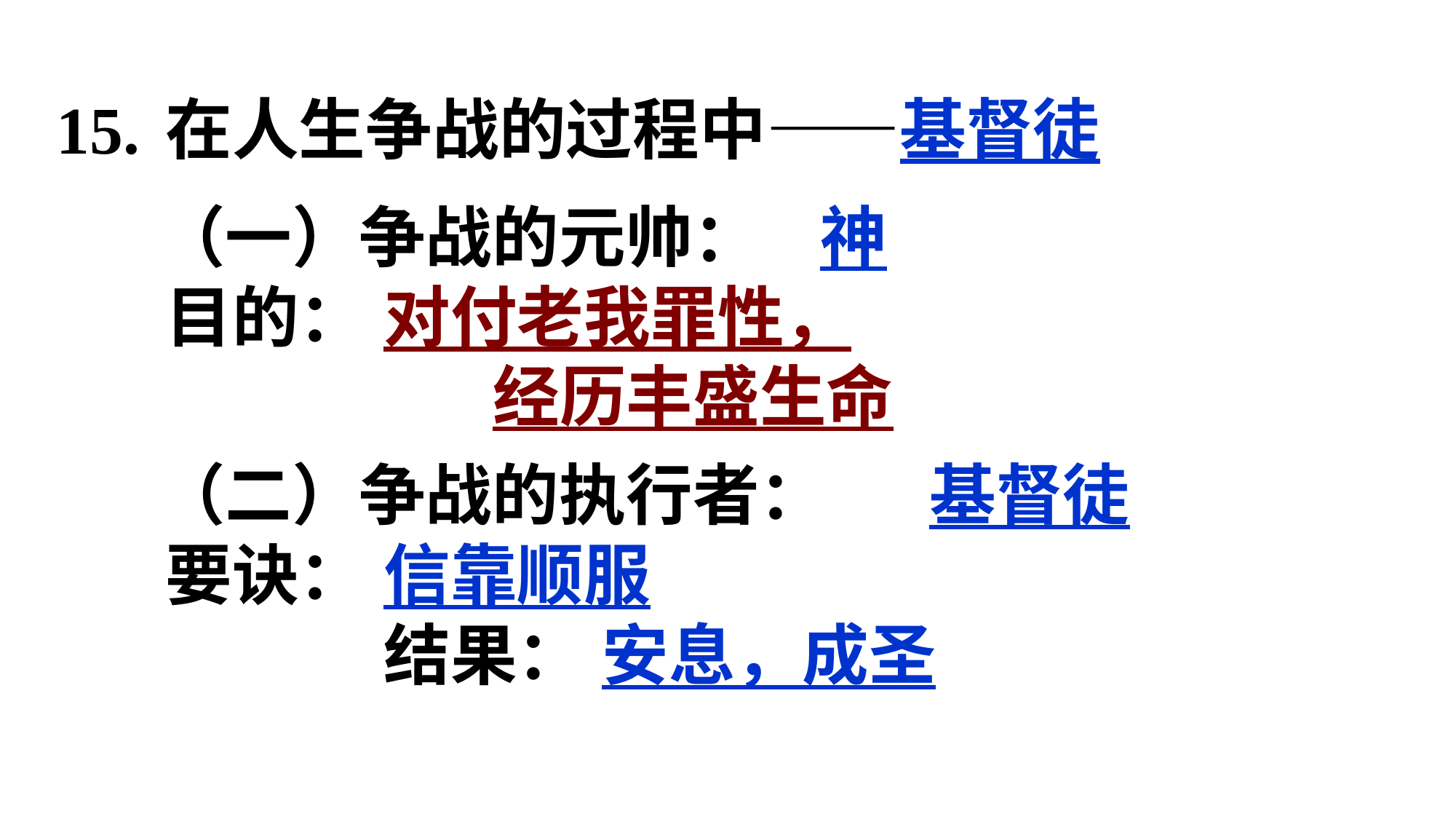

15.	在人生争战的过程中——基督徒
（一）争战的元帅：	神
	目的：	对付老我罪性，
          		经历丰盛生命
（二）争战的执行者：	基督徒
	要诀：	信靠顺服
	结果：	安息，成圣